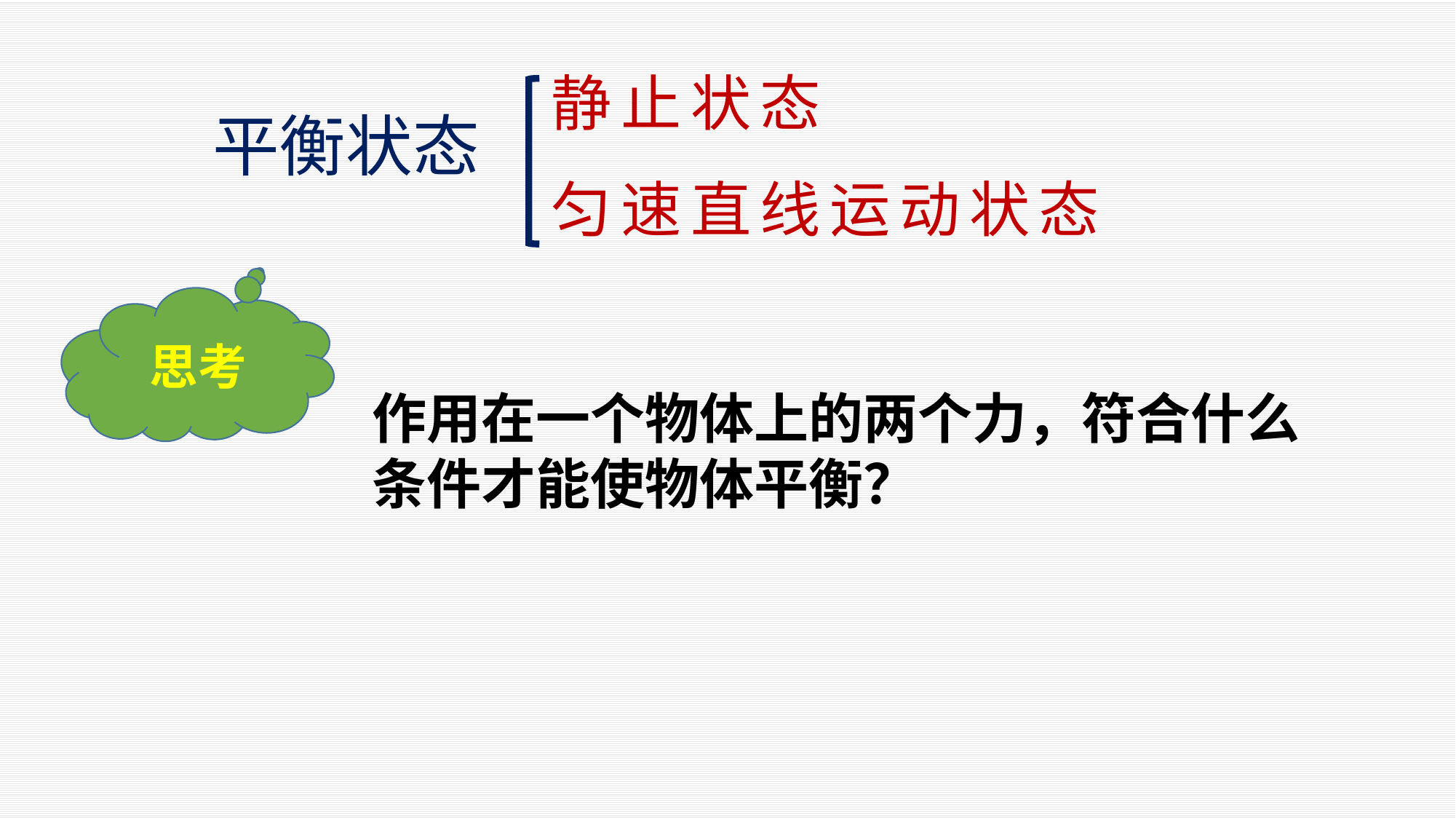

静止状态

平衡状态
匀速直线运动状态

思考
作用在一个物体上的两个力，符合什么条件才能使物体平衡？